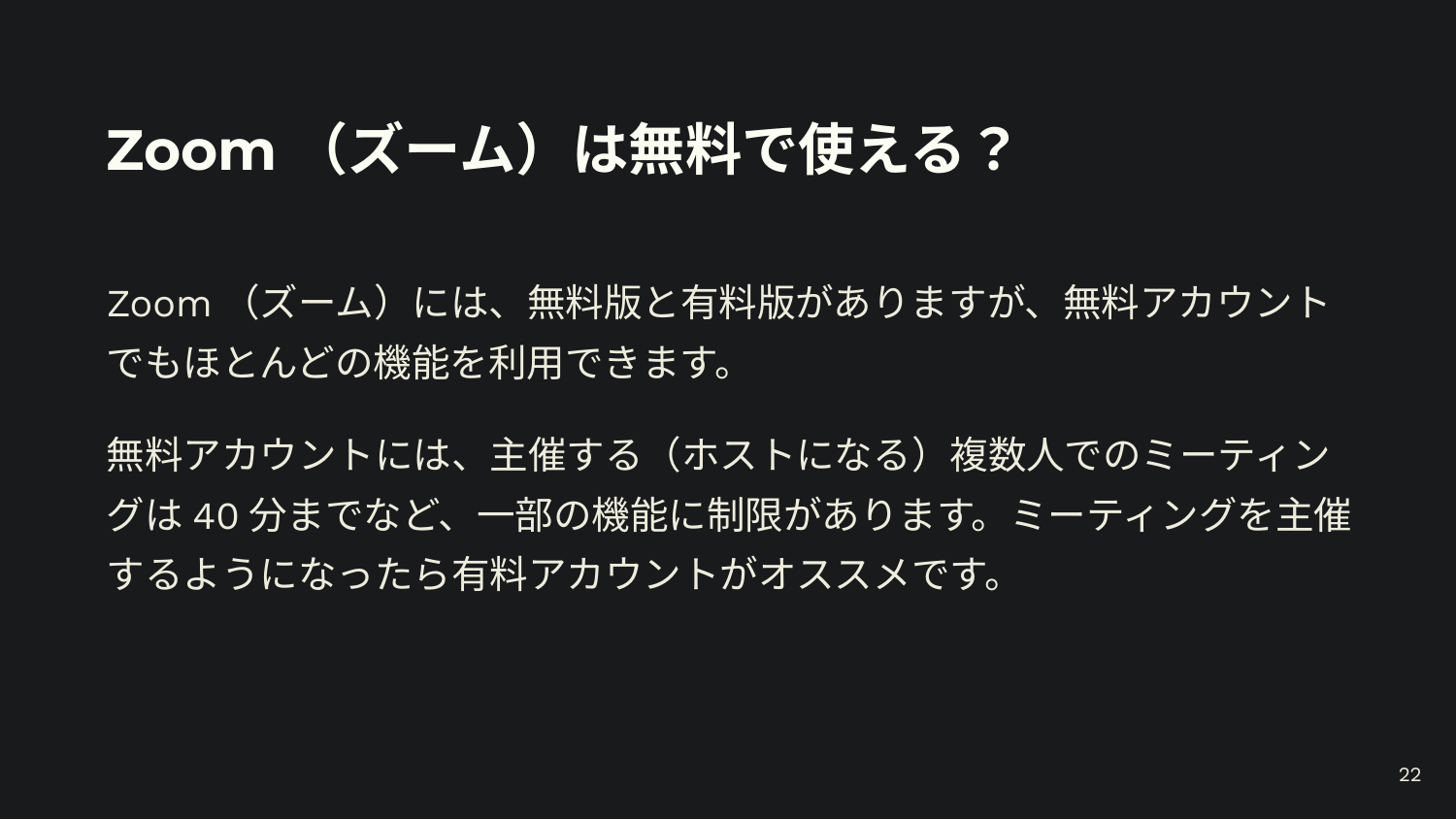

# Zoom（ズーム）は無料で使える？
Zoom（ズーム）には、無料版と有料版がありますが、無料アカウントでもほとんどの機能を利用できます。
無料アカウントには、主催する（ホストになる）複数人でのミーティングは40分までなど、一部の機能に制限があります。ミーティングを主催するようになったら有料アカウントがオススメです。
22